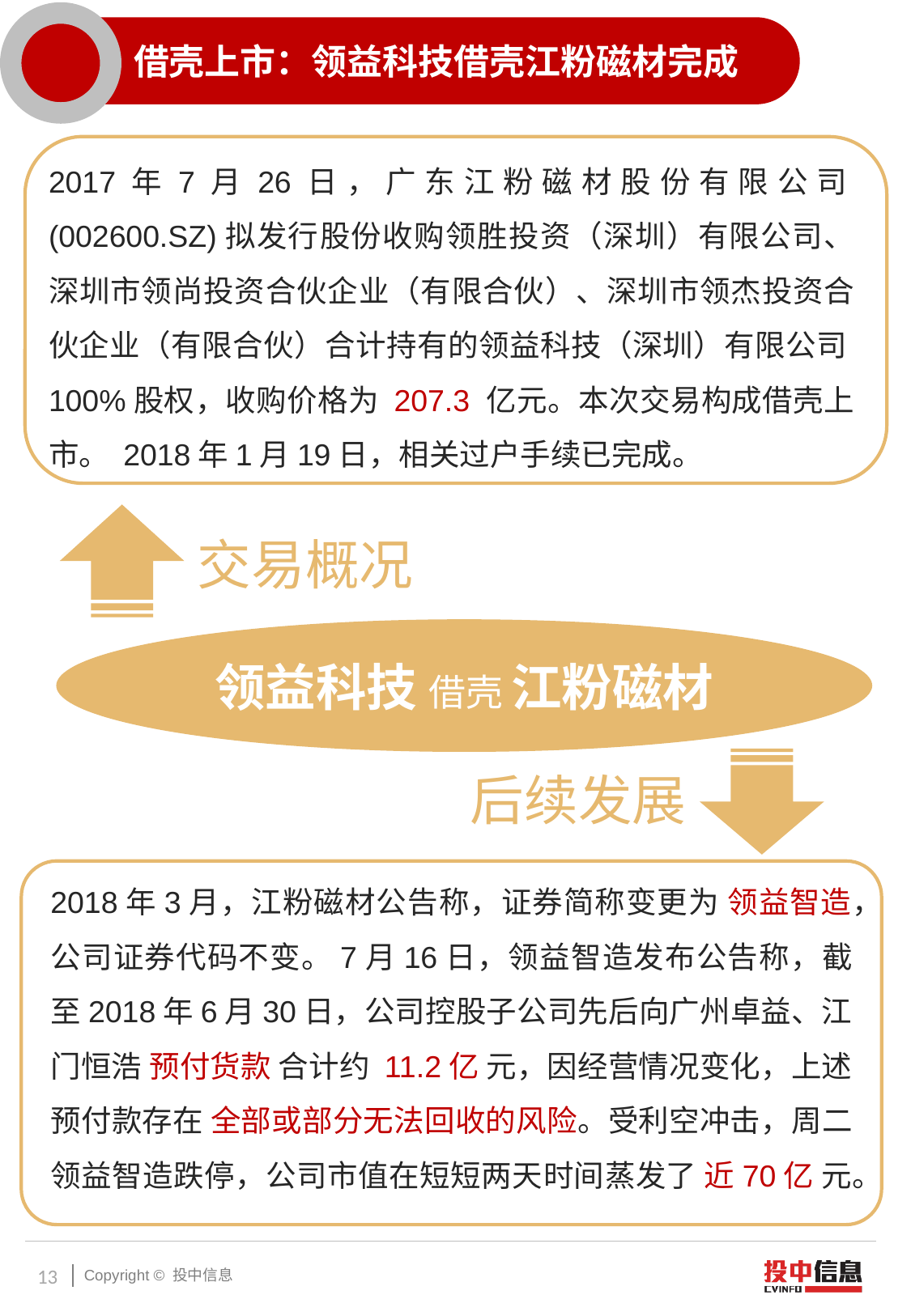

# 借壳上市：领益科技借壳江粉磁材完成

2017年7月26日，广东江粉磁材股份有限公司(002600.SZ)拟发行股份收购领胜投资（深圳）有限公司、深圳市领尚投资合伙企业（有限合伙）、深圳市领杰投资合伙企业（有限合伙）合计持有的领益科技（深圳）有限公司100%股权，收购价格为 207.3 亿元。本次交易构成借壳上市。 2018年1月19日，相关过户手续已完成。

交易概况
领益科技 借壳 江粉磁材

后续发展
2018年3月，江粉磁材公告称，证券简称变更为 领益智造，公司证券代码不变。7月16日，领益智造发布公告称，截至2018年6月30日，公司控股子公司先后向广州卓益、江门恒浩 预付货款 合计约 11.2亿 元，因经营情况变化，上述预付款存在 全部或部分无法回收的风险。受利空冲击，周二领益智造跌停，公司市值在短短两天时间蒸发了 近70亿 元。

13